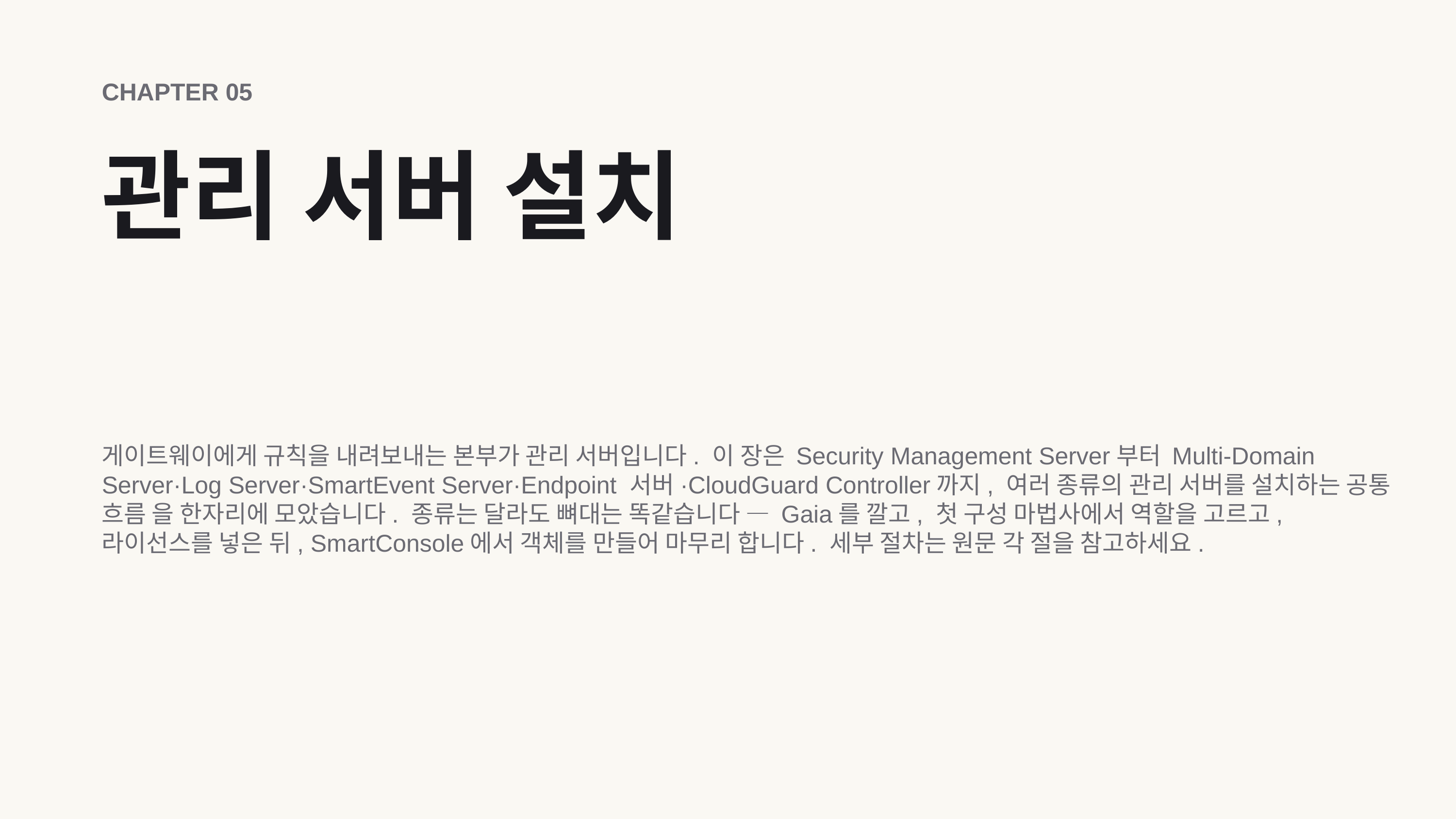

CHAPTER 05
관리 서버 설치
게이트웨이에게 규칙을 내려보내는 본부가 관리 서버입니다. 이 장은 Security Management Server부터 Multi-Domain Server·Log Server·SmartEvent Server·Endpoint 서버·CloudGuard Controller까지, 여러 종류의 관리 서버를 설치하는 공통 흐름 을 한자리에 모았습니다. 종류는 달라도 뼈대는 똑같습니다 — Gaia를 깔고, 첫 구성 마법사에서 역할을 고르고, 라이선스를 넣은 뒤, SmartConsole에서 객체를 만들어 마무리 합니다. 세부 절차는 원문 각 절을 참고하세요.